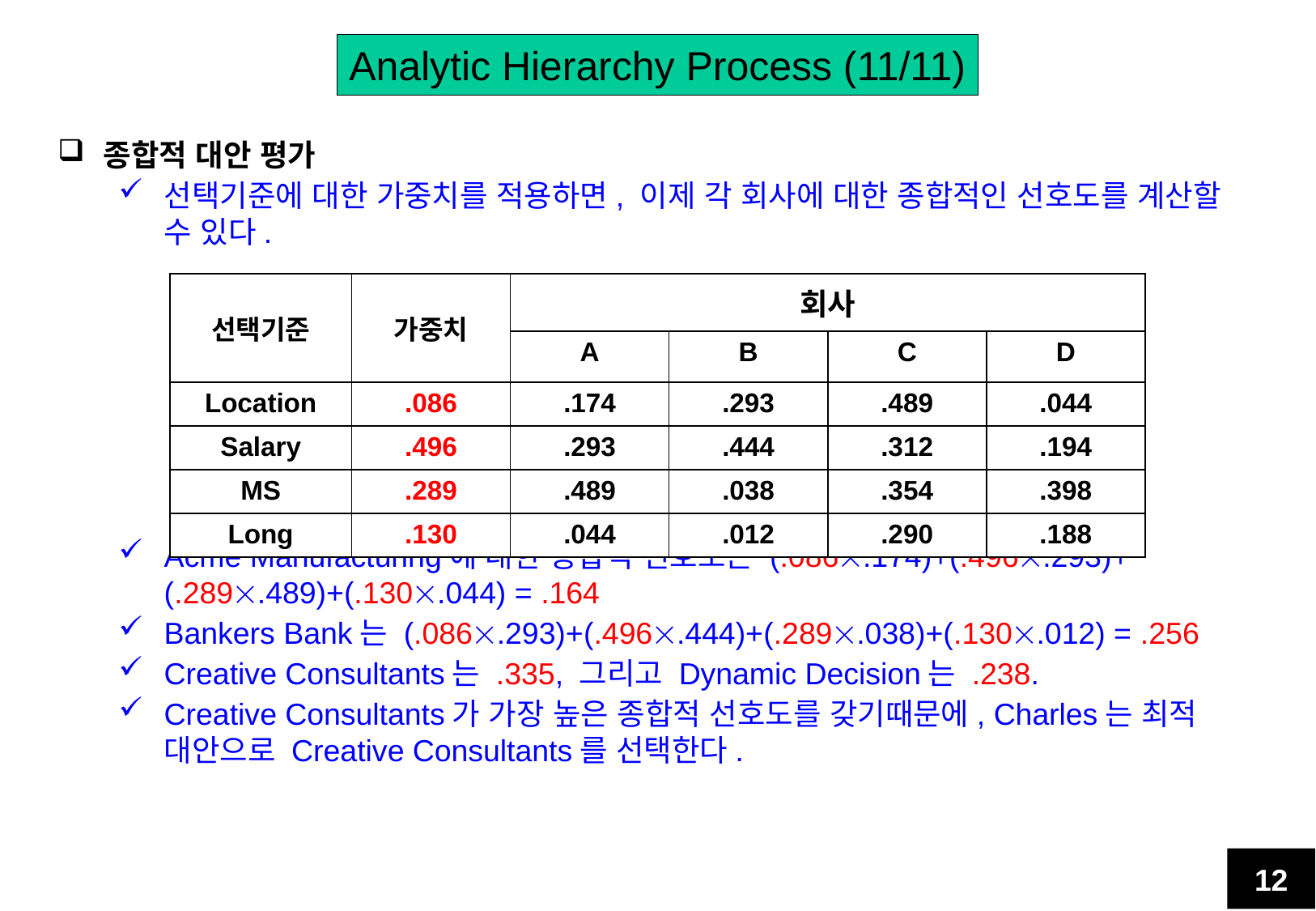

Analytic Hierarchy Process (11/11)
종합적 대안 평가
선택기준에 대한 가중치를 적용하면, 이제 각 회사에 대한 종합적인 선호도를 계산할 수 있다.

Acme Manufacturing에 대한 종합적 선호도는 (.086×.174)+(.496×.293)+(.289×.489)+(.130×.044) = .164
Bankers Bank는 (.086×.293)+(.496×.444)+(.289×.038)+(.130×.012) = .256
Creative Consultants는 .335, 그리고 Dynamic Decision는 .238.
Creative Consultants가 가장 높은 종합적 선호도를 갖기때문에, Charles는 최적 대안으로 Creative Consultants를 선택한다.
| 선택기준 | 가중치 | 회사 |  |  |  |
| --- | --- | --- | --- | --- | --- |
|  |  | A | B | C | D |
| Location | .086 | .174 | .293 | .489 | .044 |
| Salary | .496 | .293 | .444 | .312 | .194 |
| MS | .289 | .489 | .038 | .354 | .398 |
| Long | .130 | .044 | .012 | .290 | .188 |
12